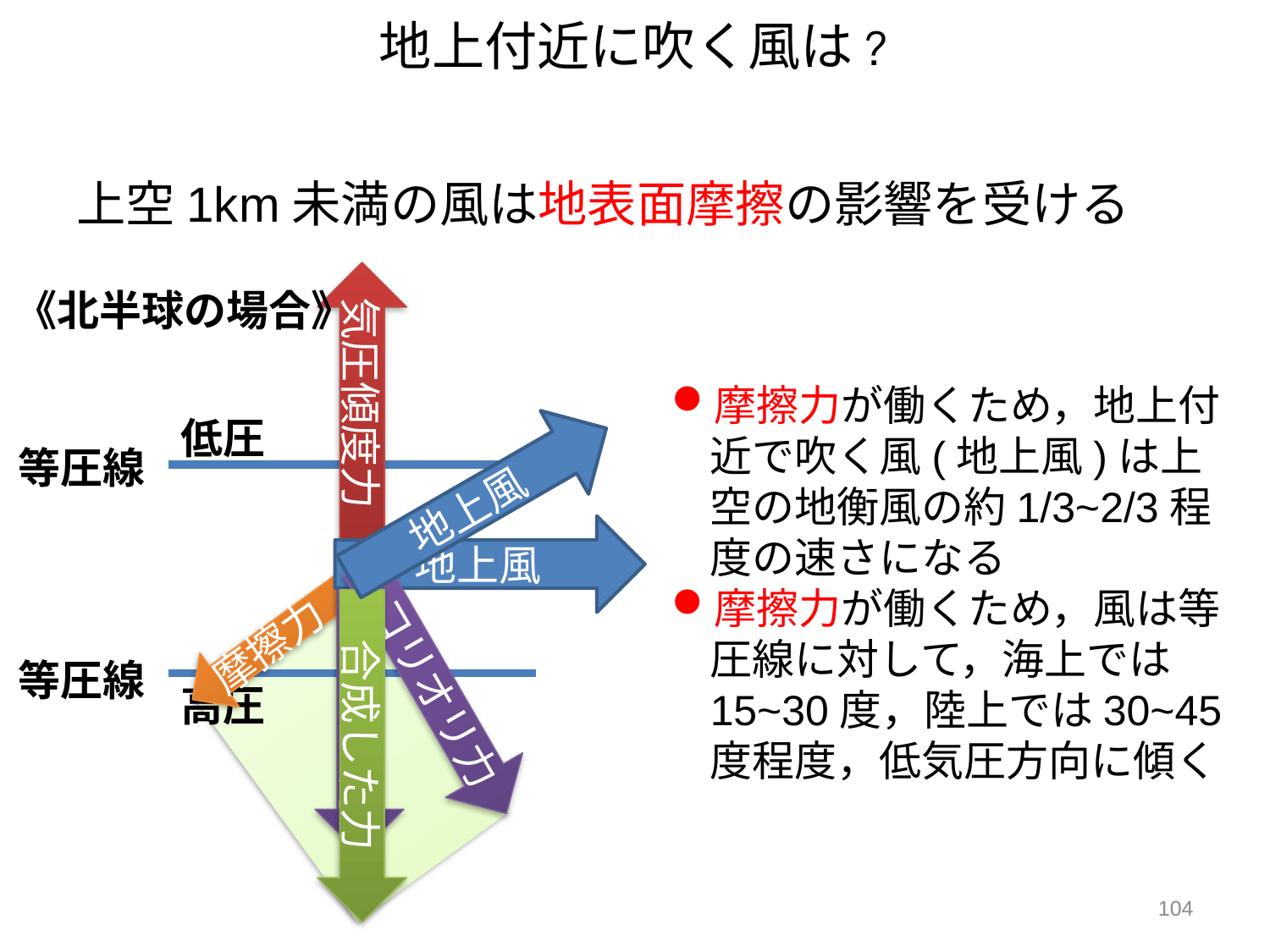

# 地上付近に吹く風は?
上空1km未満の風は地表面摩擦の影響を受ける
気圧傾度力
《北半球の場合》
摩擦力が働くため，地上付近で吹く風(地上風)は上空の地衡風の約1/3~2/3程度の速さになる
摩擦力が働くため，風は等圧線に対して，海上では15~30度，陸上では30~45度程度，低気圧方向に傾く
低圧
等圧線
地上風
地上風
コリオリ力
コリオリ力
合成した力
摩擦力

等圧線
高圧
104